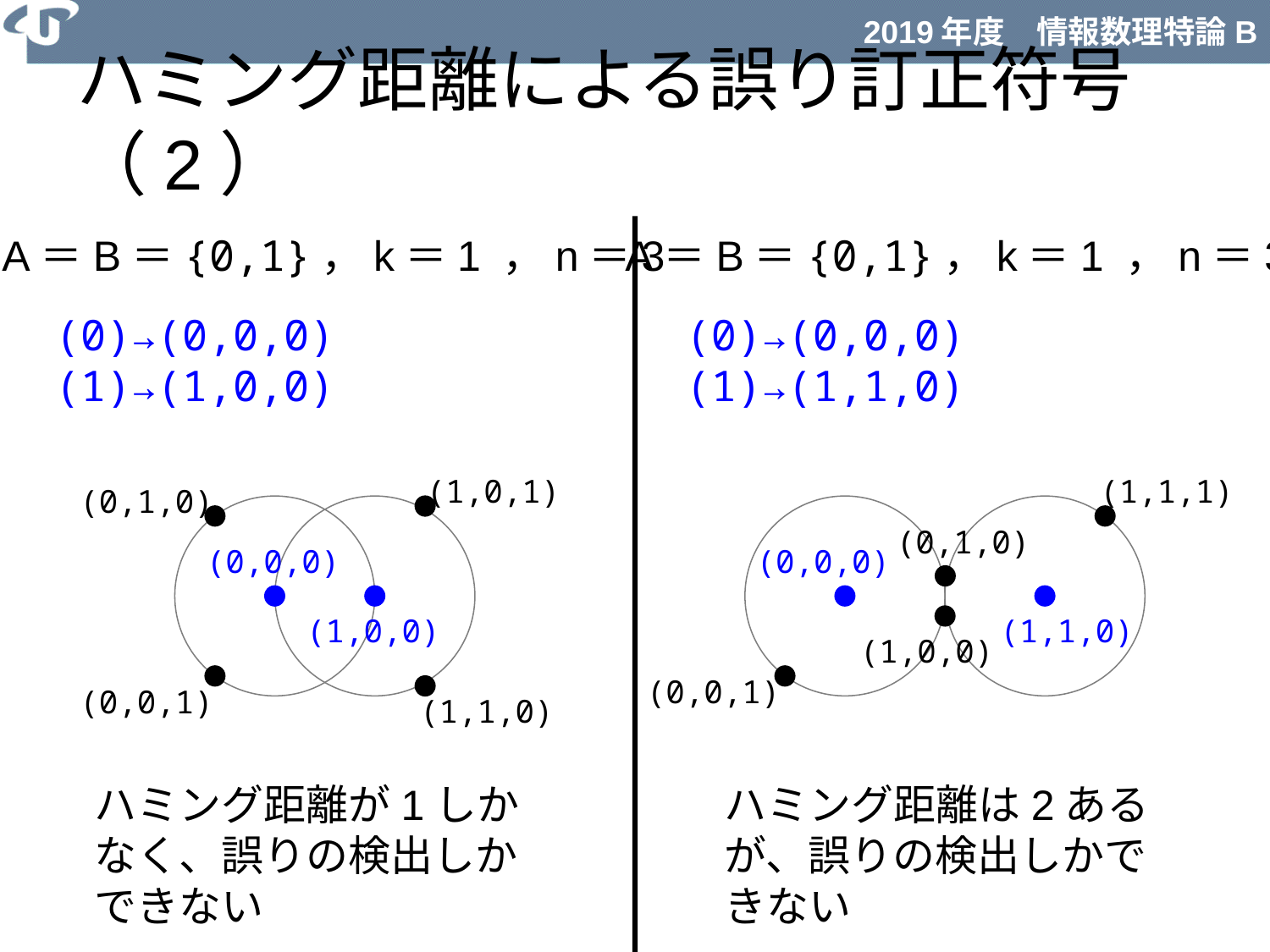

# ハミング距離による誤り訂正符号（2）

A＝B＝{0,1}，k＝1 ，n＝3
A＝B＝{0,1}，k＝1 ，n＝3
(0)→(0,0,0)
(1)→(1,0,0)
(0)→(0,0,0)
(1)→(1,1,0)
(1,0,1)
(1,1,1)
(0,1,0)

(0,1,0)
(0,0,0)
(0,0,0)

(1,1,0)
(1,0,0)

(1,0,0)

(0,0,1)

(0,0,1)

(1,1,0)
ハミング距離が1しかなく、誤りの検出しかできない
ハミング距離は2あるが、誤りの検出しかできない